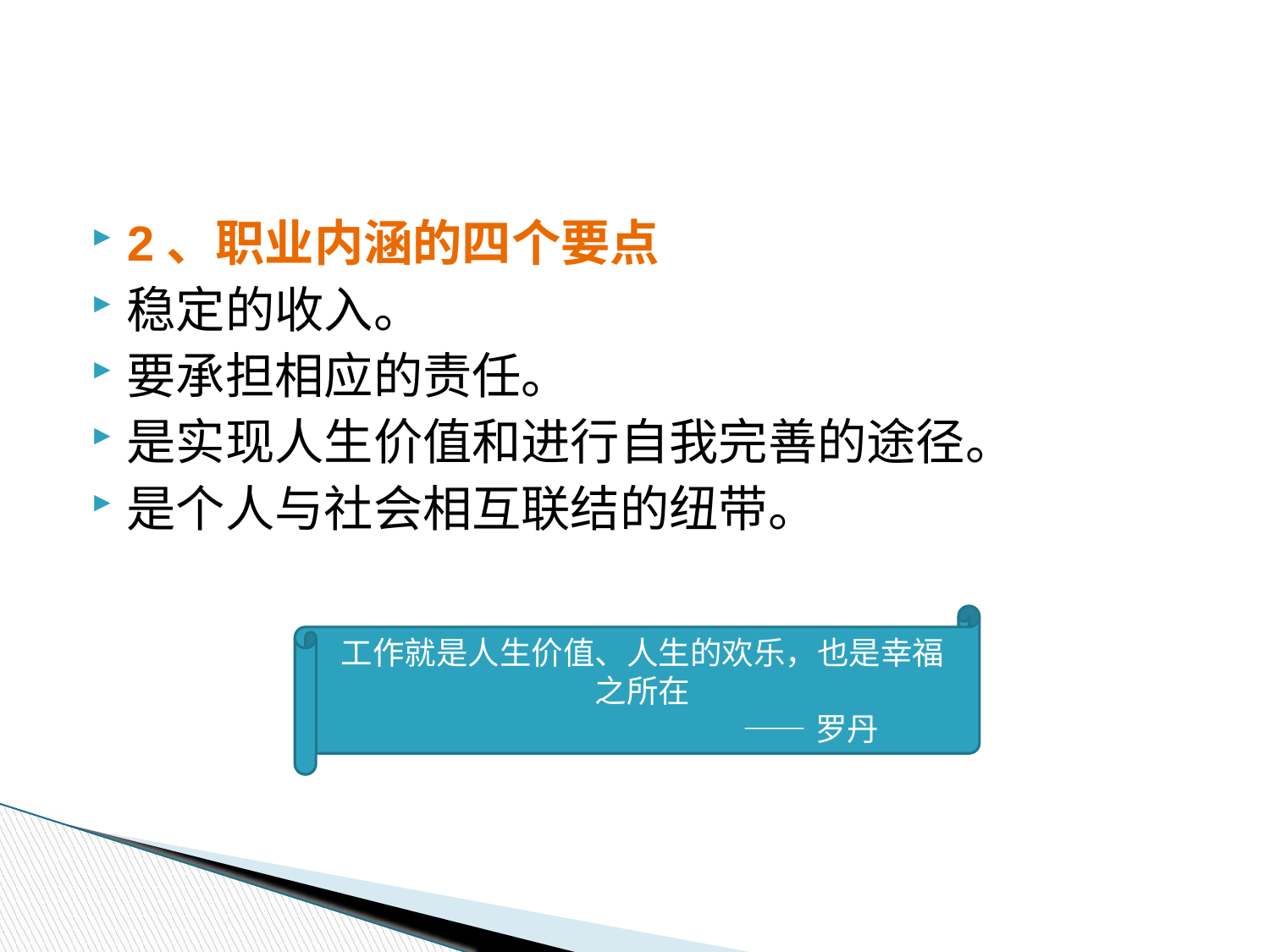

2、职业内涵的四个要点
稳定的收入。
要承担相应的责任。
是实现人生价值和进行自我完善的途径。
是个人与社会相互联结的纽带。

工作就是人生价值、人生的欢乐，也是幸福之所在
                                               ——罗丹